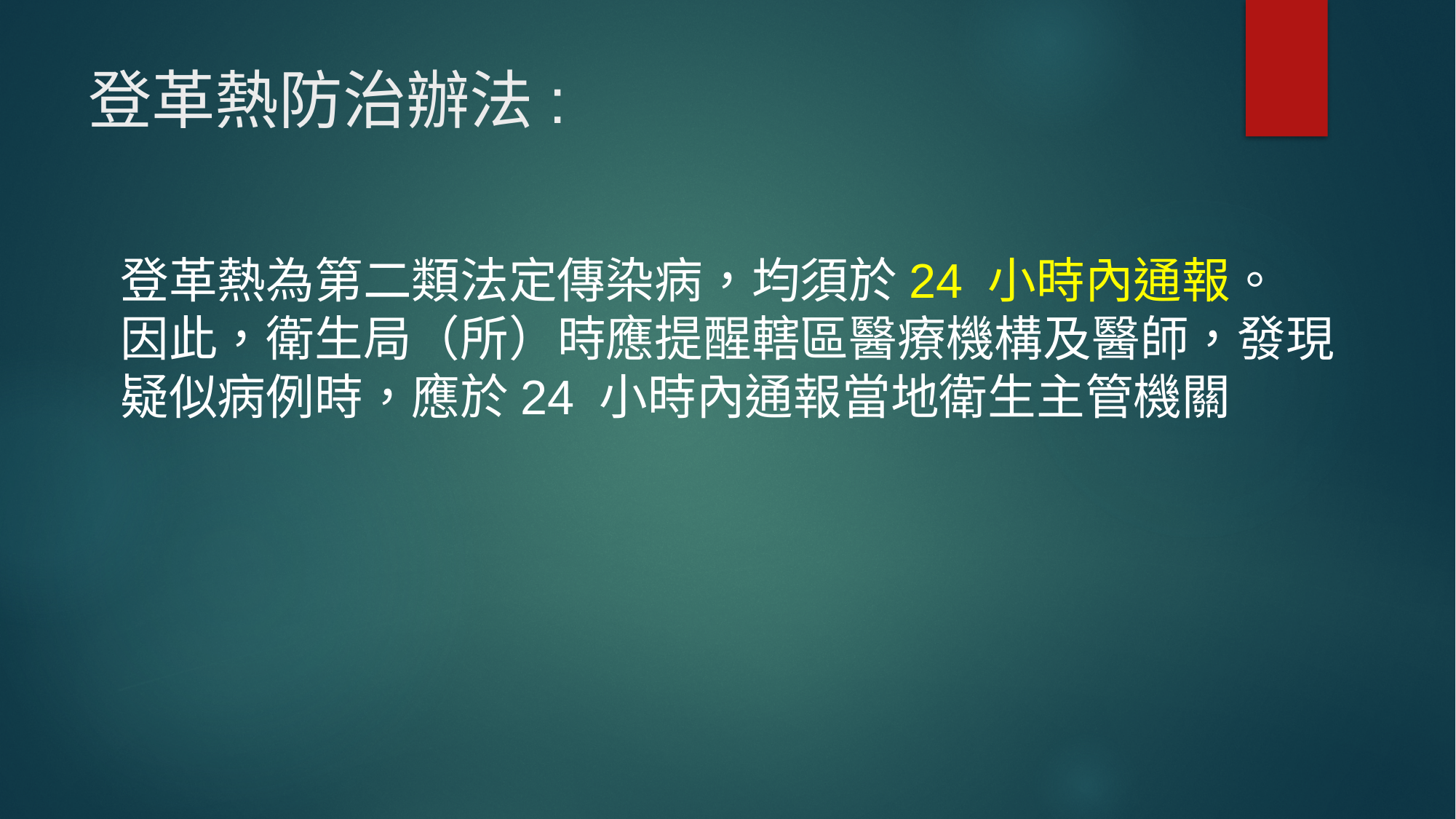

# 登革熱防治辦法:
登革熱為第二類法定傳染病，均須於24 小時內通報。 因此，衛生局（所）時應提醒轄區醫療機構及醫師，發現疑似病例時，應於24 小時內通報當地衛生主管機關